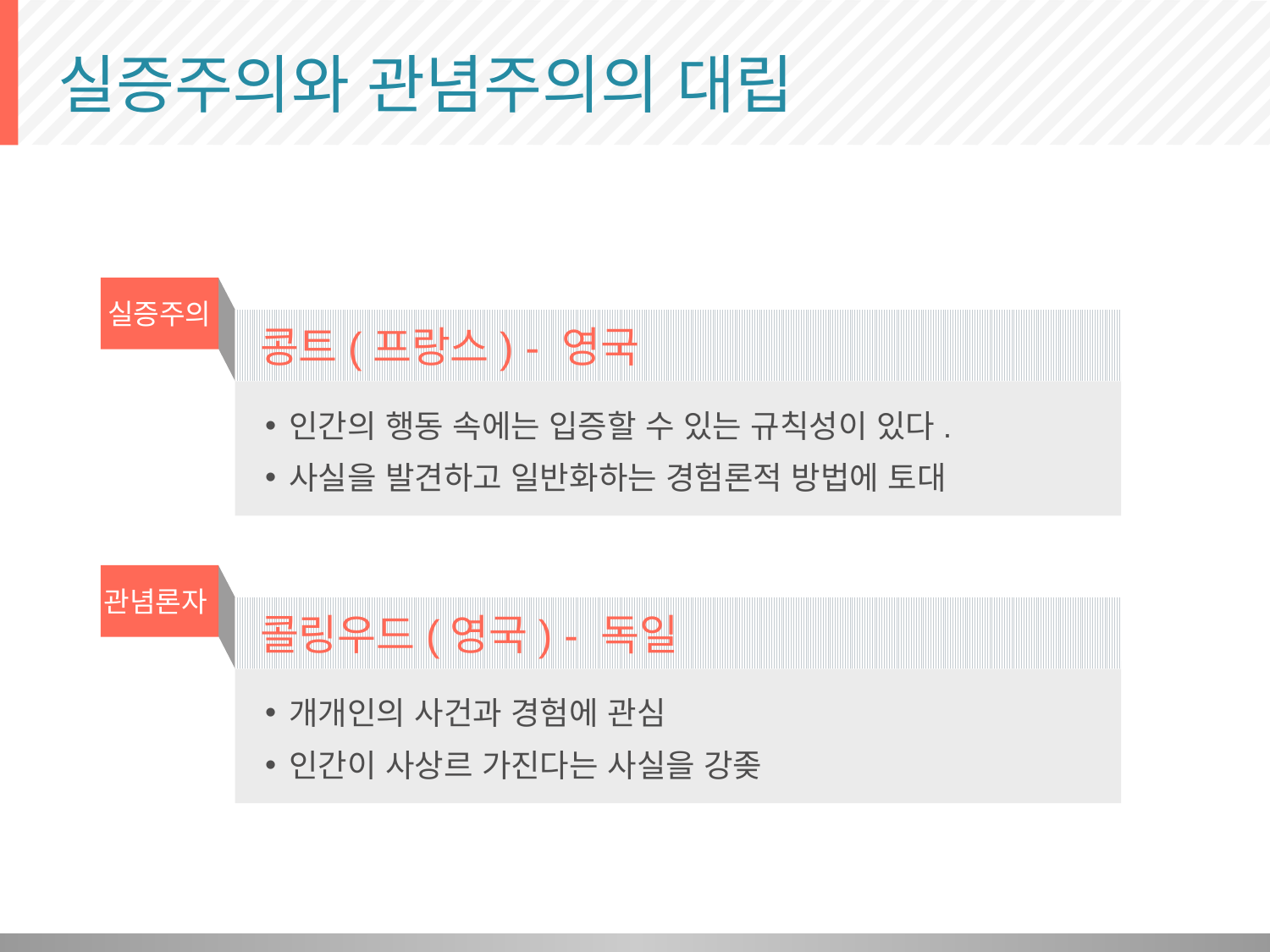

# 실증주의와 관념주의의 대립
실증주의

콩트(프랑스) - 영국
인간의 행동 속에는 입증할 수 있는 규칙성이 있다.
사실을 발견하고 일반화하는 경험론적 방법에 토대

관념론자

콜링우드(영국) - 독일
개개인의 사건과 경험에 관심
인간이 사상르 가진다는 사실을 강좆